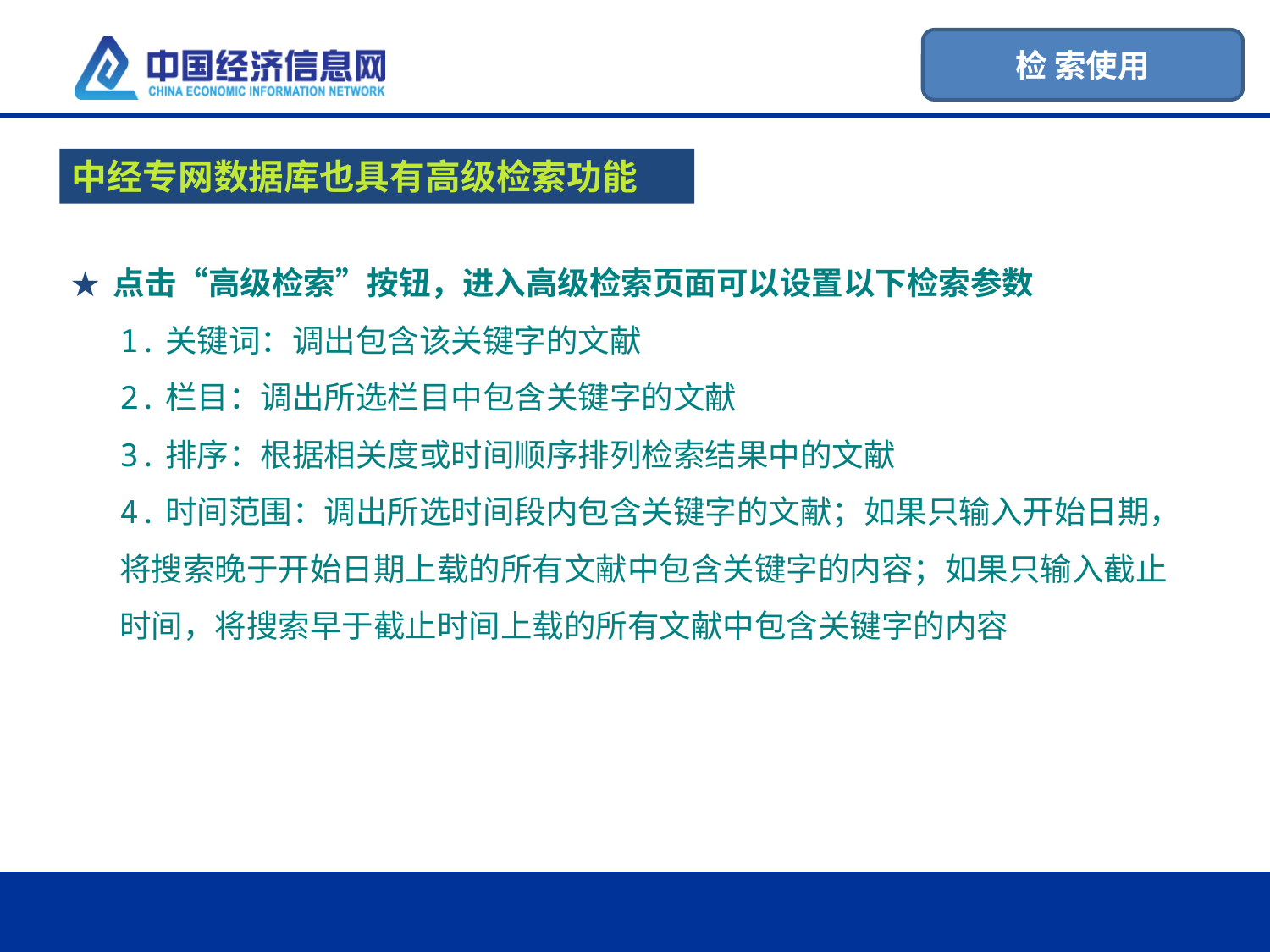

检 索使用
中经专网数据库也具有高级检索功能
★ 点击“高级检索”按钮，进入高级检索页面可以设置以下检索参数
1.关键词：调出包含该关键字的文献
2.栏目：调出所选栏目中包含关键字的文献
3.排序：根据相关度或时间顺序排列检索结果中的文献
4.时间范围：调出所选时间段内包含关键字的文献；如果只输入开始日期，将搜索晚于开始日期上载的所有文献中包含关键字的内容；如果只输入截止时间，将搜索早于截止时间上载的所有文献中包含关键字的内容